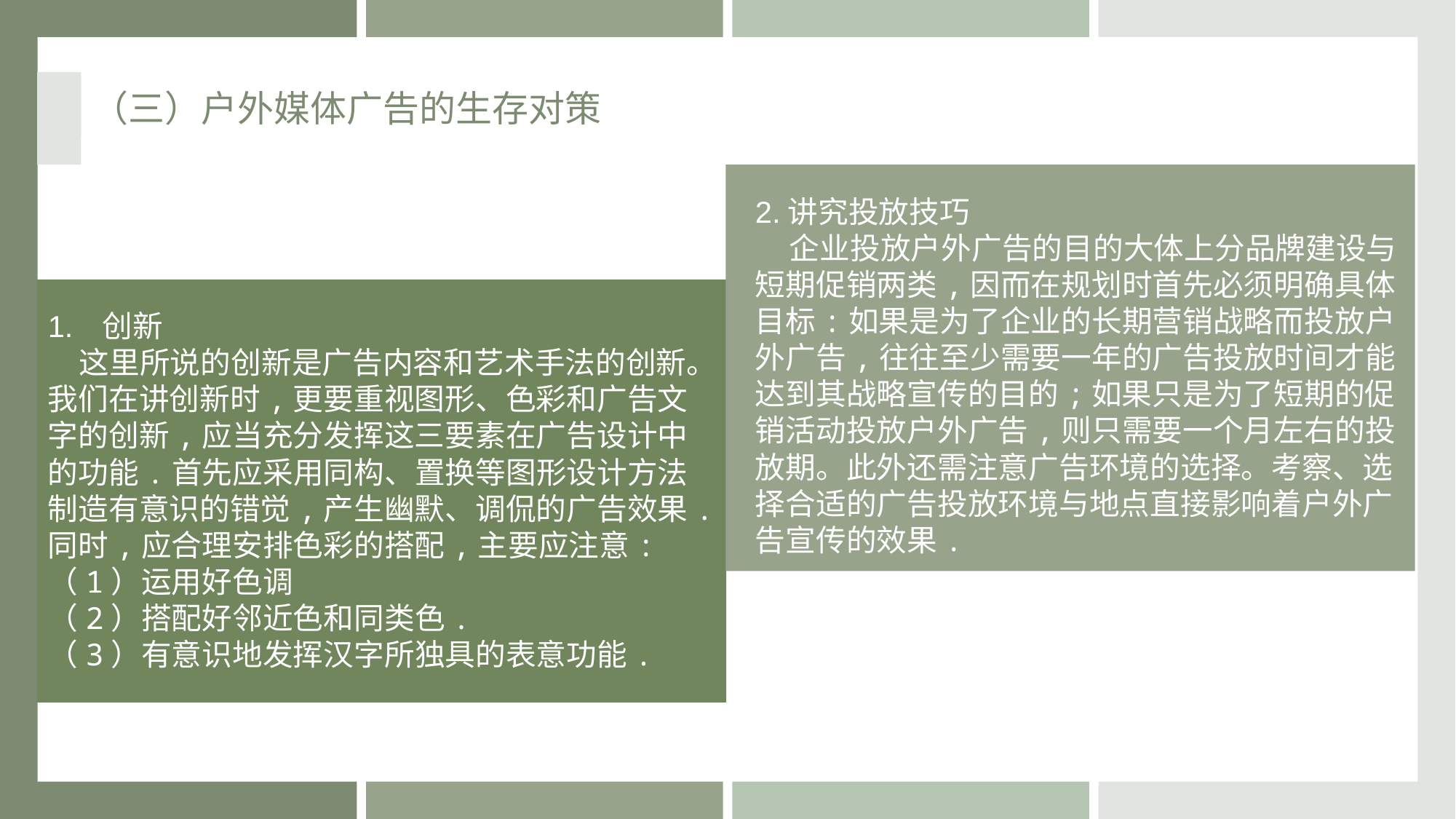

（三）户外媒体广告的生存对策

2.讲究投放技巧
    企业投放户外广告的目的大体上分品牌建设与短期促销两类,因而在规划时首先必须明确具体目标:如果是为了企业的长期营销战略而投放户外广告,往往至少需要一年的广告投放时间才能达到其战略宣传的目的;如果只是为了短期的促销活动投放户外广告,则只需要一个月左右的投放期。此外还需注意广告环境的选择。考察、选择合适的广告投放环境与地点直接影响着户外广告宣传的效果.

创新
    这里所说的创新是广告内容和艺术手法的创新。我们在讲创新时,更要重视图形、色彩和广告文字的创新,应当充分发挥这三要素在广告设计中的功能.首先应采用同构、置换等图形设计方法制造有意识的错觉,产生幽默、调侃的广告效果.同时,应合理安排色彩的搭配,主要应注意:
（1）运用好色调
（2）搭配好邻近色和同类色.
（3）有意识地发挥汉字所独具的表意功能.